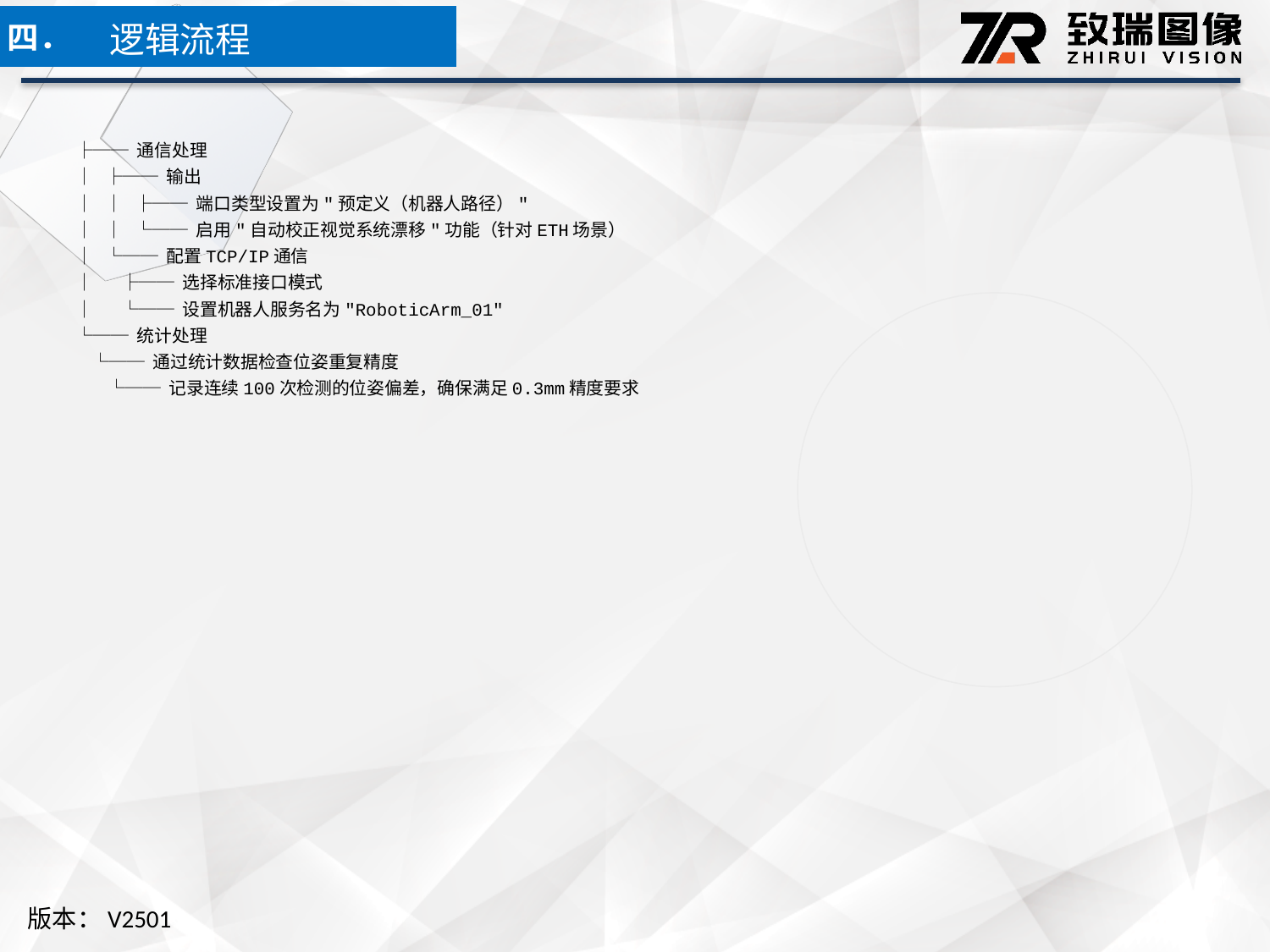

逻辑流程
四．

├── 通信处理
│   ├── 输出
│   │   ├── 端口类型设置为"预定义（机器人路径）"
│   │   └── 启用"自动校正视觉系统漂移"功能（针对ETH场景）
│   └── 配置TCP/IP通信
│       ├── 选择标准接口模式
│       └── 设置机器人服务名为"RoboticArm_01"
└── 统计处理
    └── 通过统计数据检查位姿重复精度
        └── 记录连续100次检测的位姿偏差，确保满足0.3mm精度要求